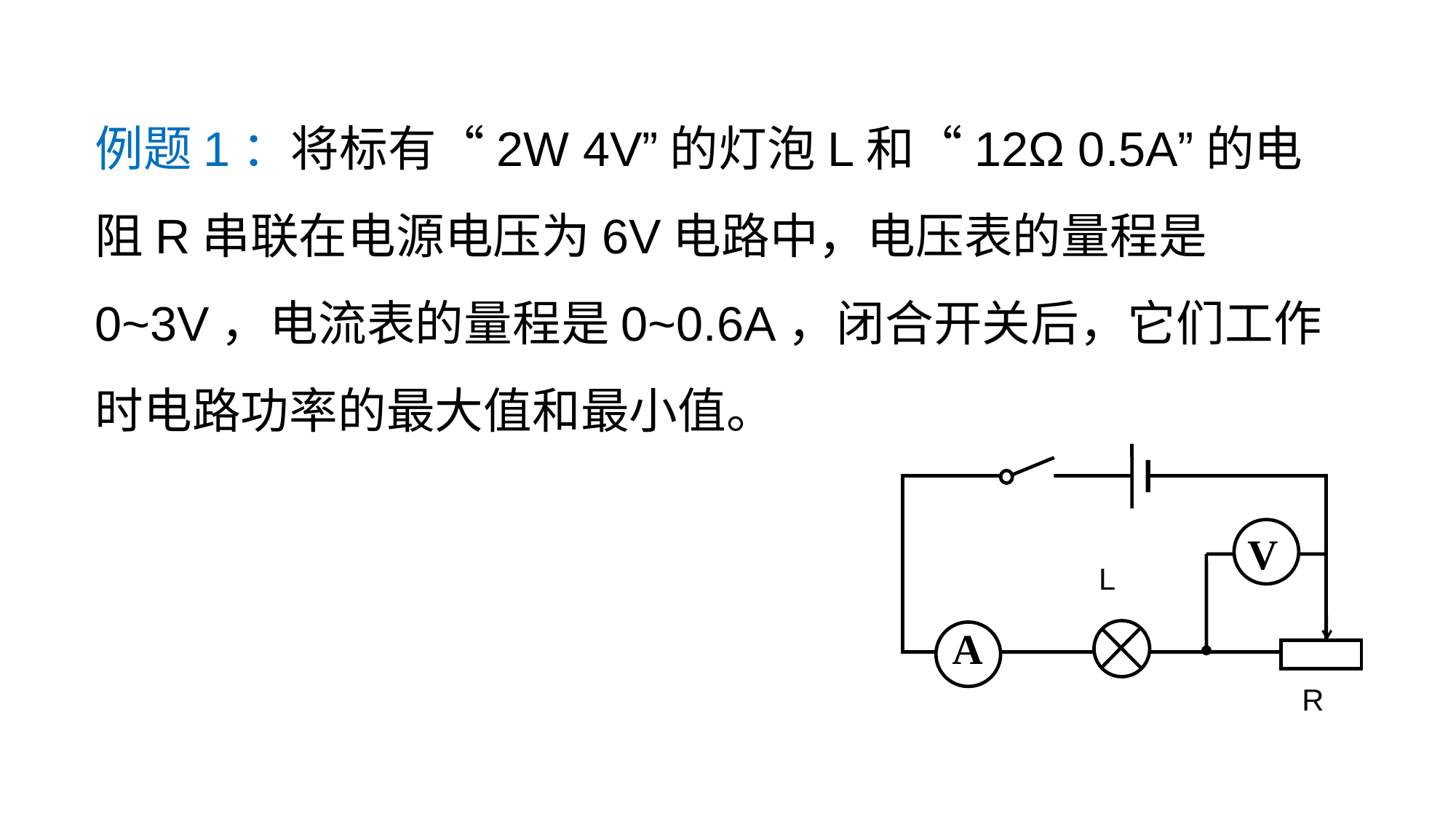

例题1：将标有“2W 4V”的灯泡L和“12Ω 0.5A”的电阻R串联在电源电压为6V电路中，电压表的量程是0~3V，电流表的量程是0~0.6A，闭合开关后，它们工作时电路功率的最大值和最小值。

V

A

R
L